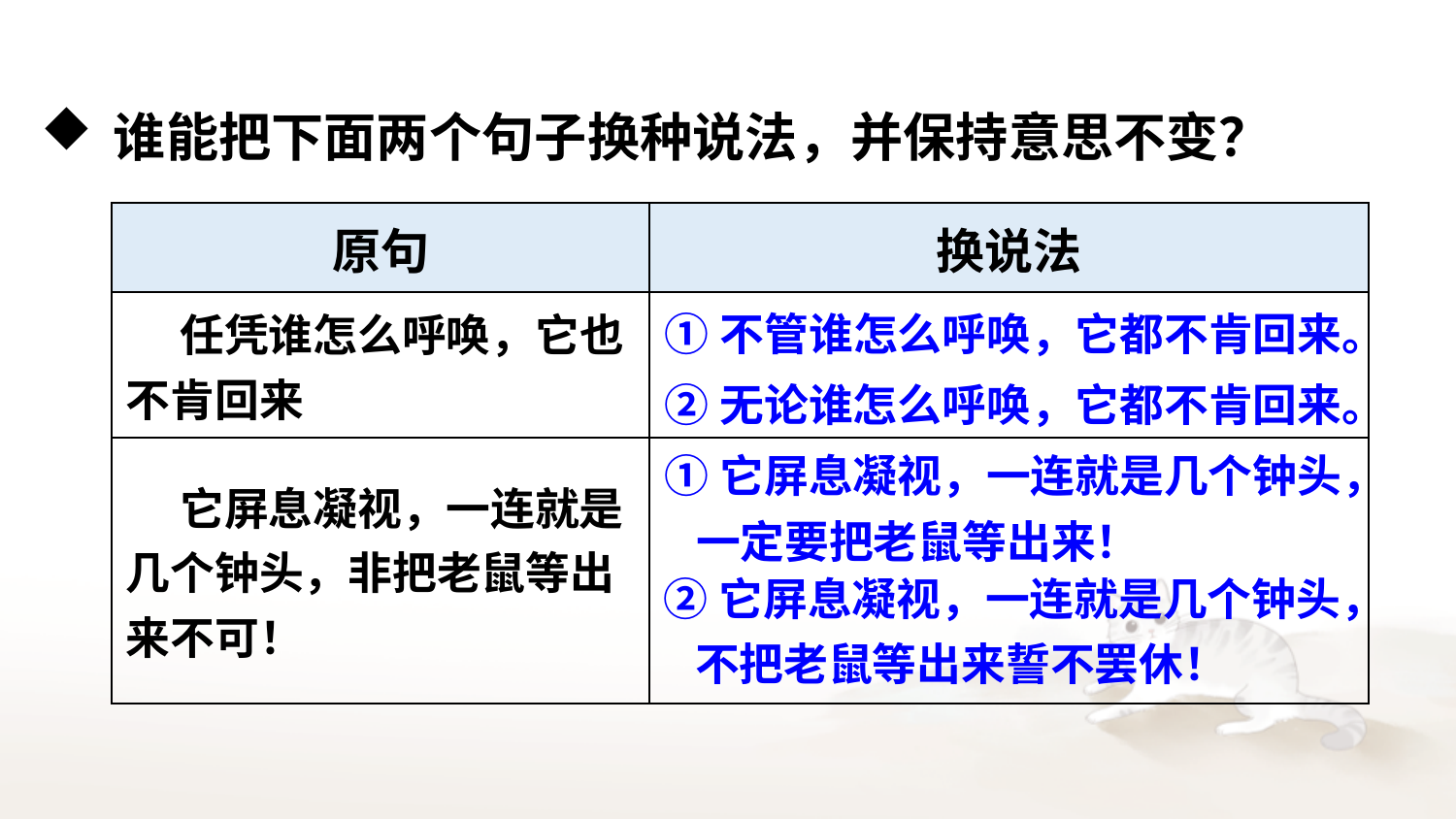

谁能把下面两个句子换种说法，并保持意思不变？
| 原句 | 换说法 |
| --- | --- |
| 任凭谁怎么呼唤，它也不肯回来 |  |
| 它屏息凝视，一连就是几个钟头，非把老鼠等出来不可！ |  |
①不管谁怎么呼唤，它都不肯回来。
②无论谁怎么呼唤，它都不肯回来。
①它屏息凝视，一连就是几个钟头，
  一定要把老鼠等出来！
②它屏息凝视，一连就是几个钟头，
  不把老鼠等出来誓不罢休！